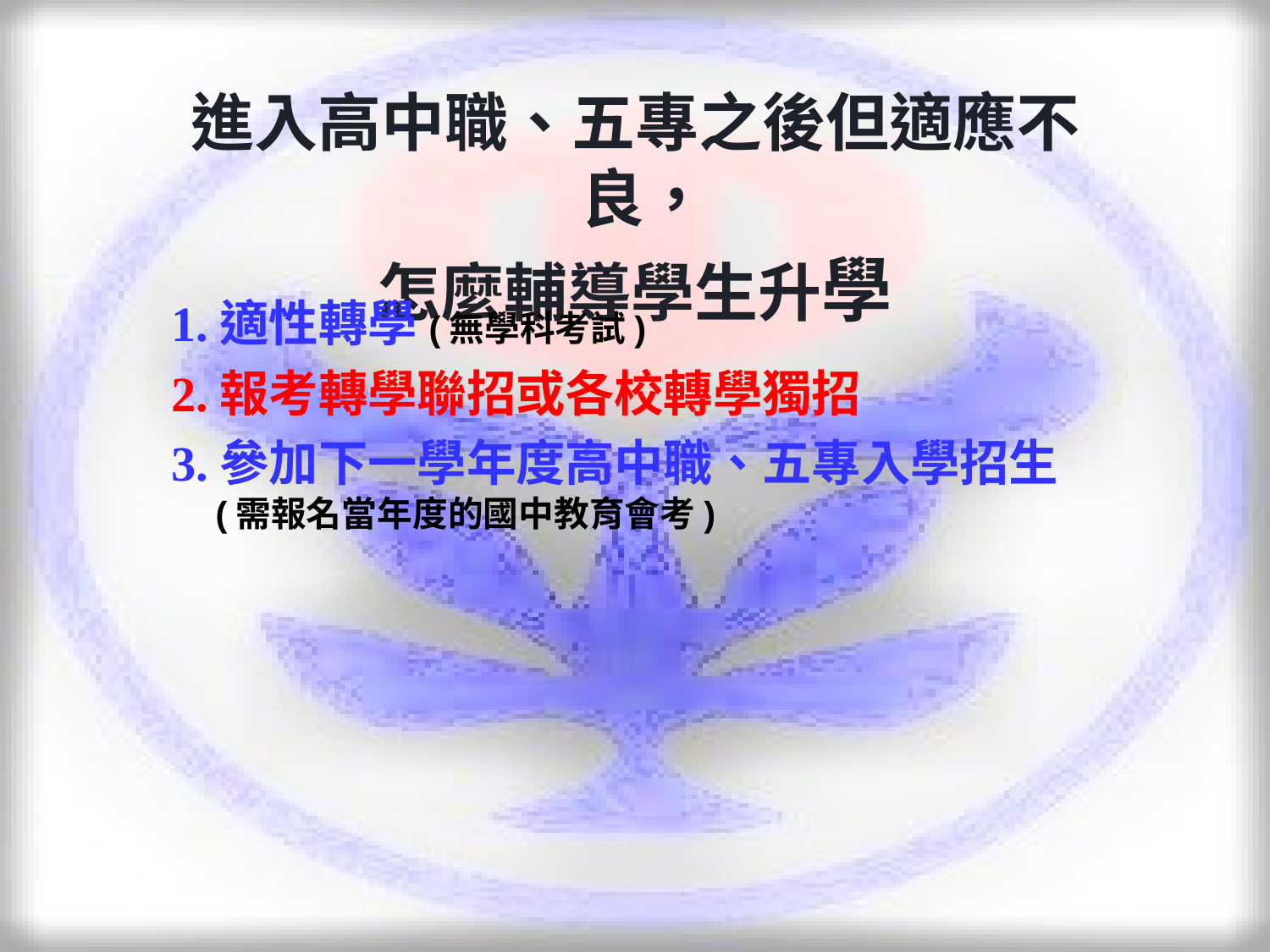

進入高中職、五專之後但適應不良，
怎麼輔導學生升學
1.適性轉學(無學科考試)
2.報考轉學聯招或各校轉學獨招
3.參加下一學年度高中職、五專入學招生
     (需報名當年度的國中教育會考)